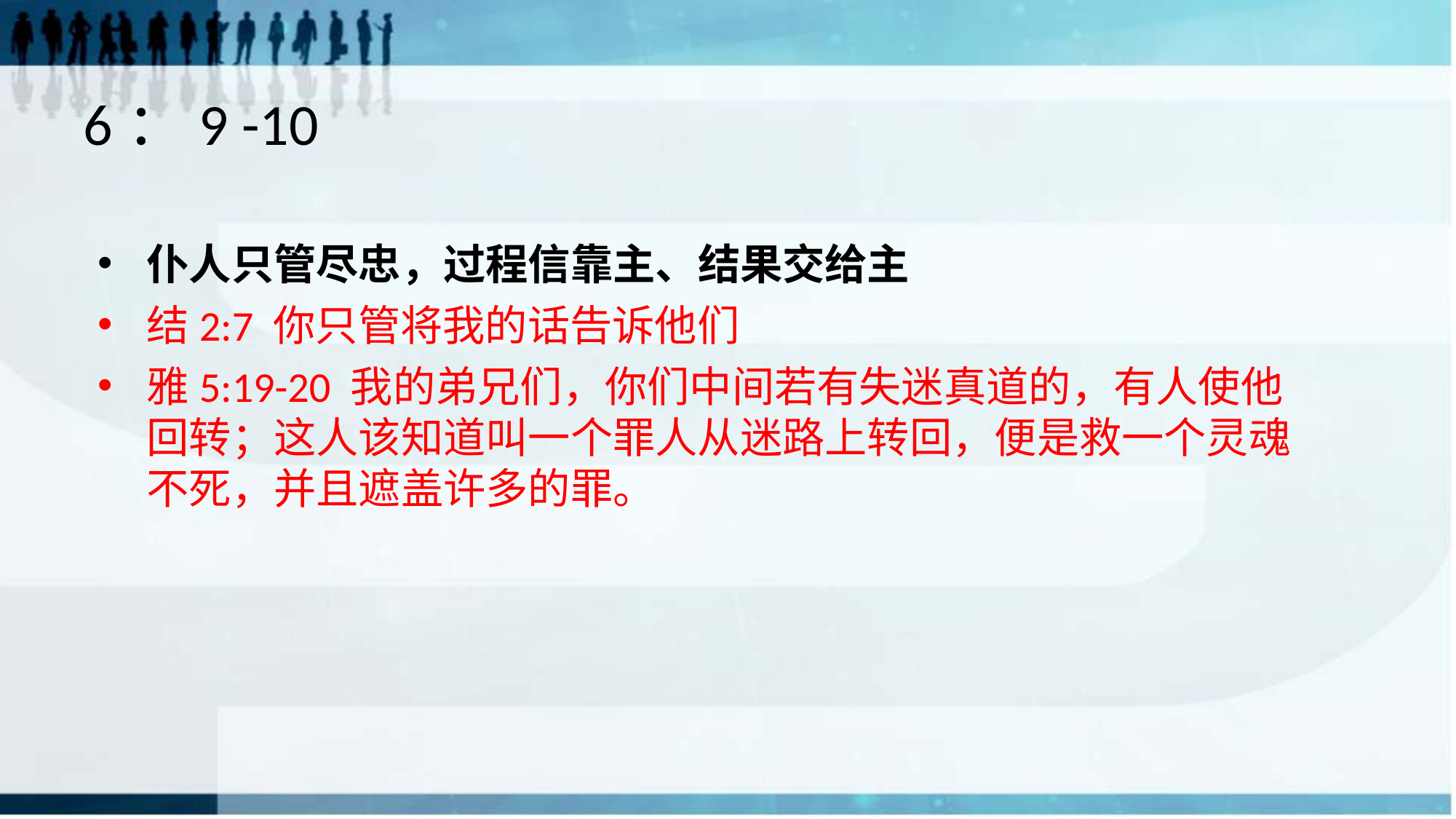

# 6：9 -10
仆人只管尽忠，过程信靠主、结果交给主
结2:7 你只管将我的话告诉他们
雅5:19-20 我的弟兄们，你们中间若有失迷真道的，有人使他回转；这人该知道叫一个罪人从迷路上转回，便是救一个灵魂不死，并且遮盖许多的罪。